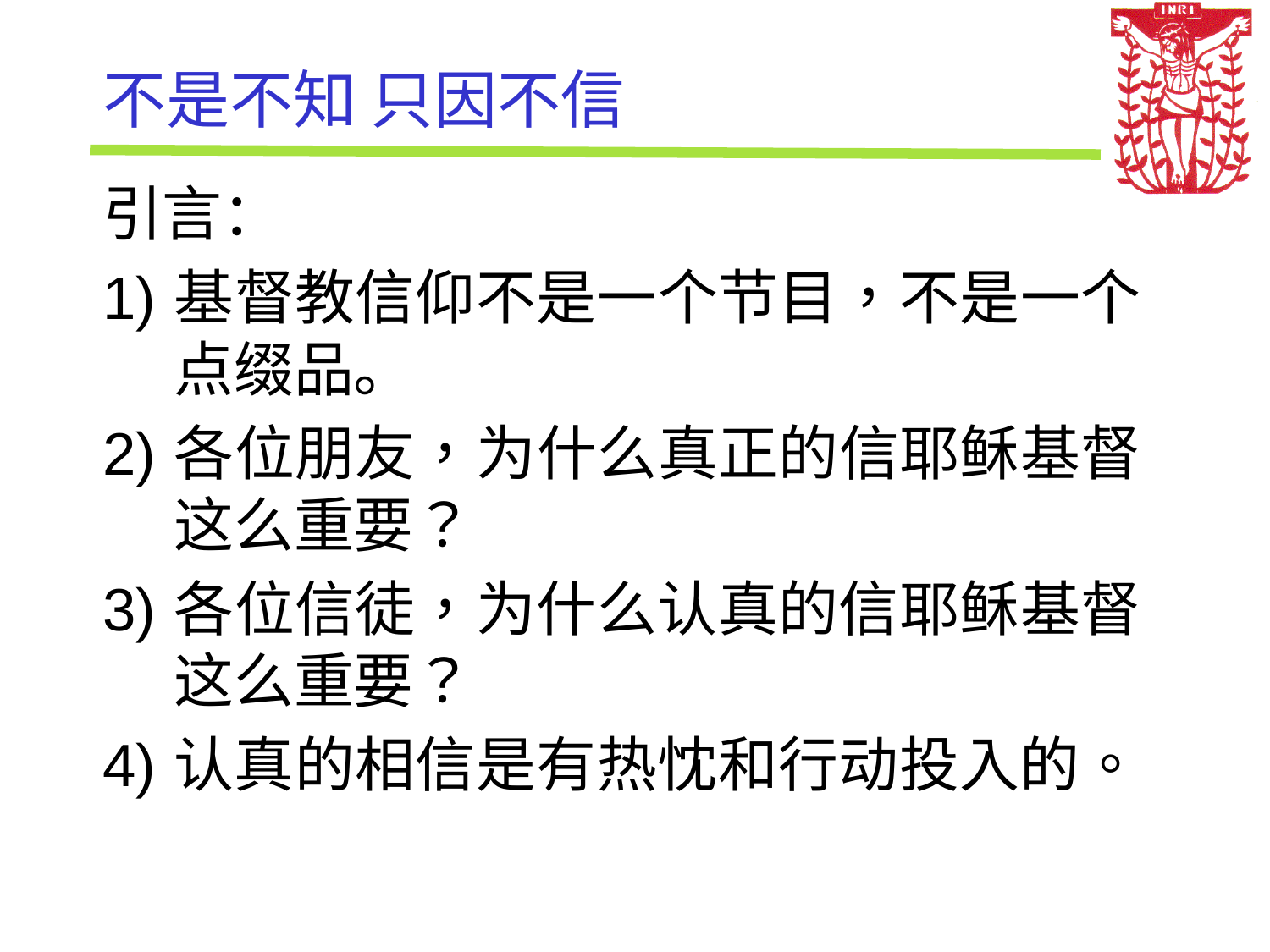

# 不是不知 只因不信
引言：
基督教信仰不是一个节目，不是一个点缀品。
各位朋友，为什么真正的信耶稣基督这么重要？
各位信徒，为什么认真的信耶稣基督这么重要？
认真的相信是有热忱和行动投入的。